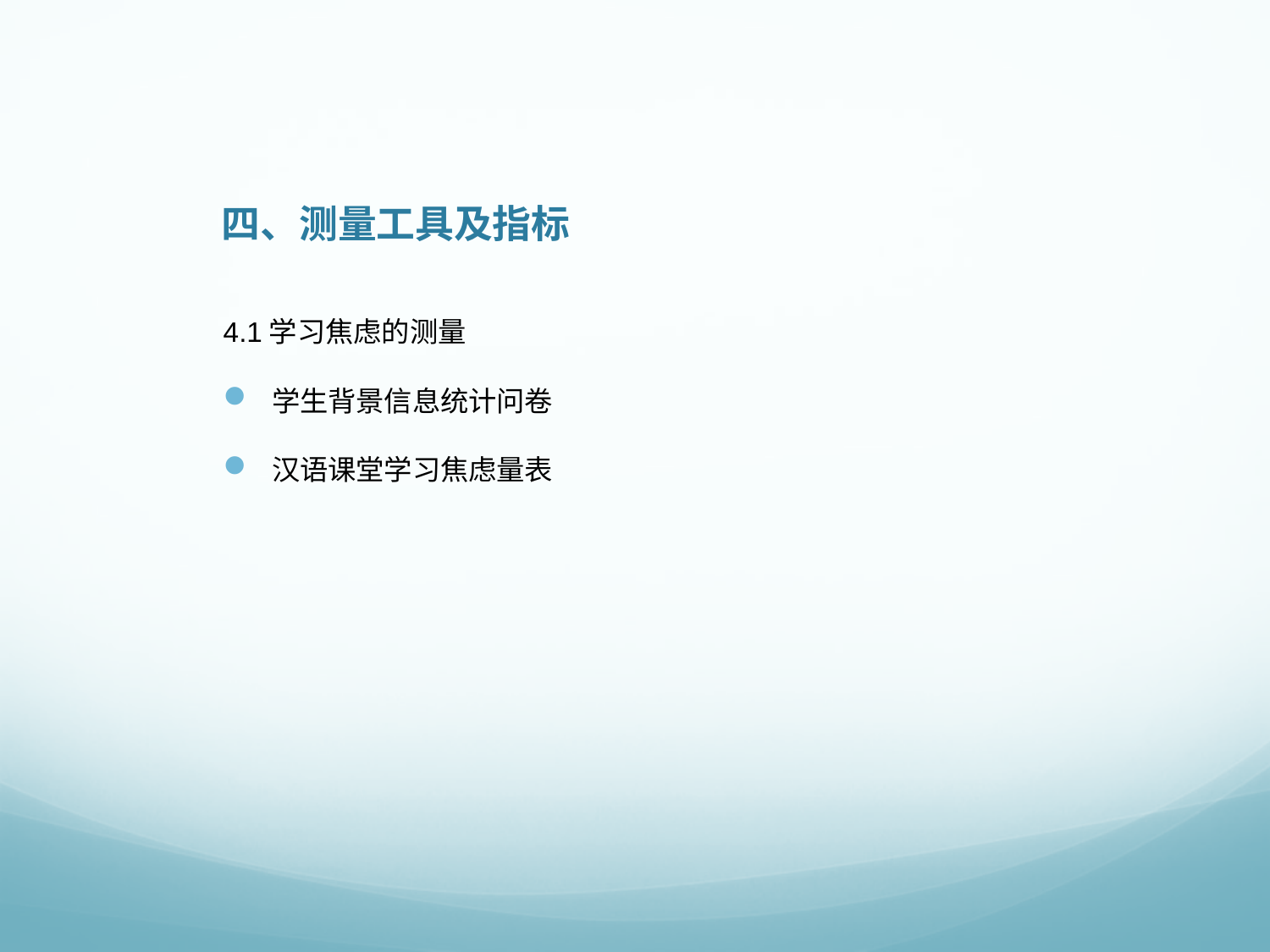

# 四、测量工具及指标
4.1学习焦虑的测量
学生背景信息统计问卷
汉语课堂学习焦虑量表